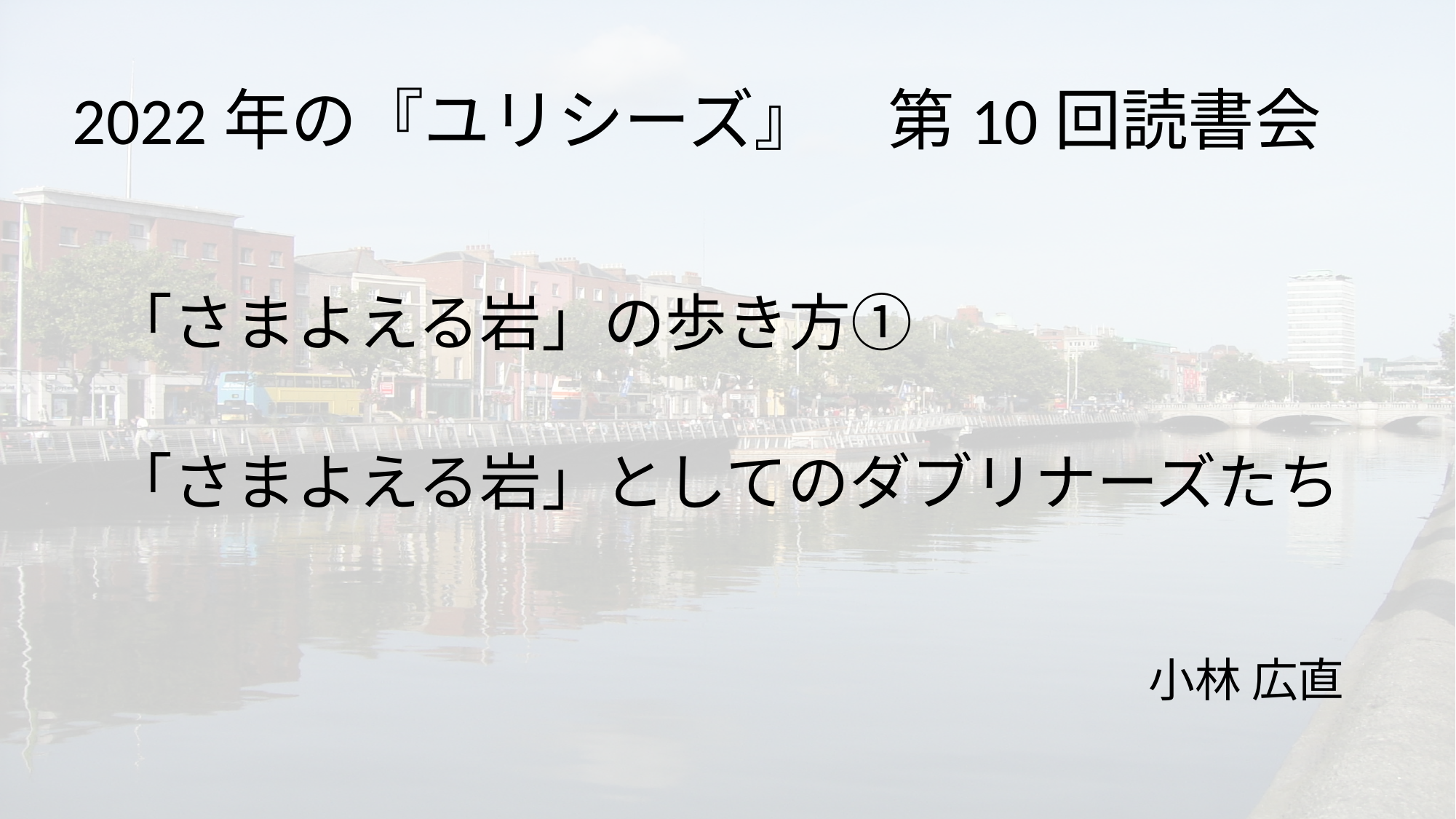

# 2022年の『ユリシーズ』　第10回読書会
「さまよえる岩」の歩き方①

「さまよえる岩」としてのダブリナーズたち

小林 広直